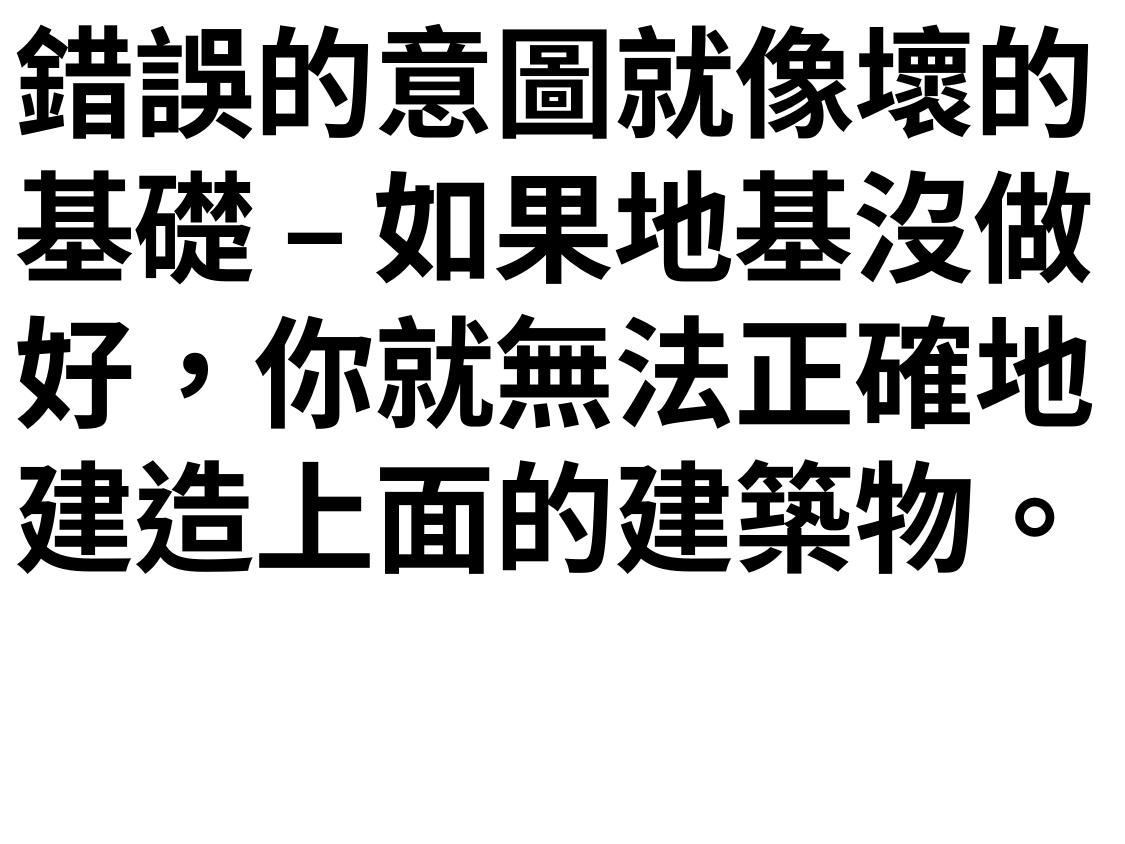

錯誤的意圖就像壞的基礎 – 如果地基沒做好，你就無法正確地建造上面的建築物。